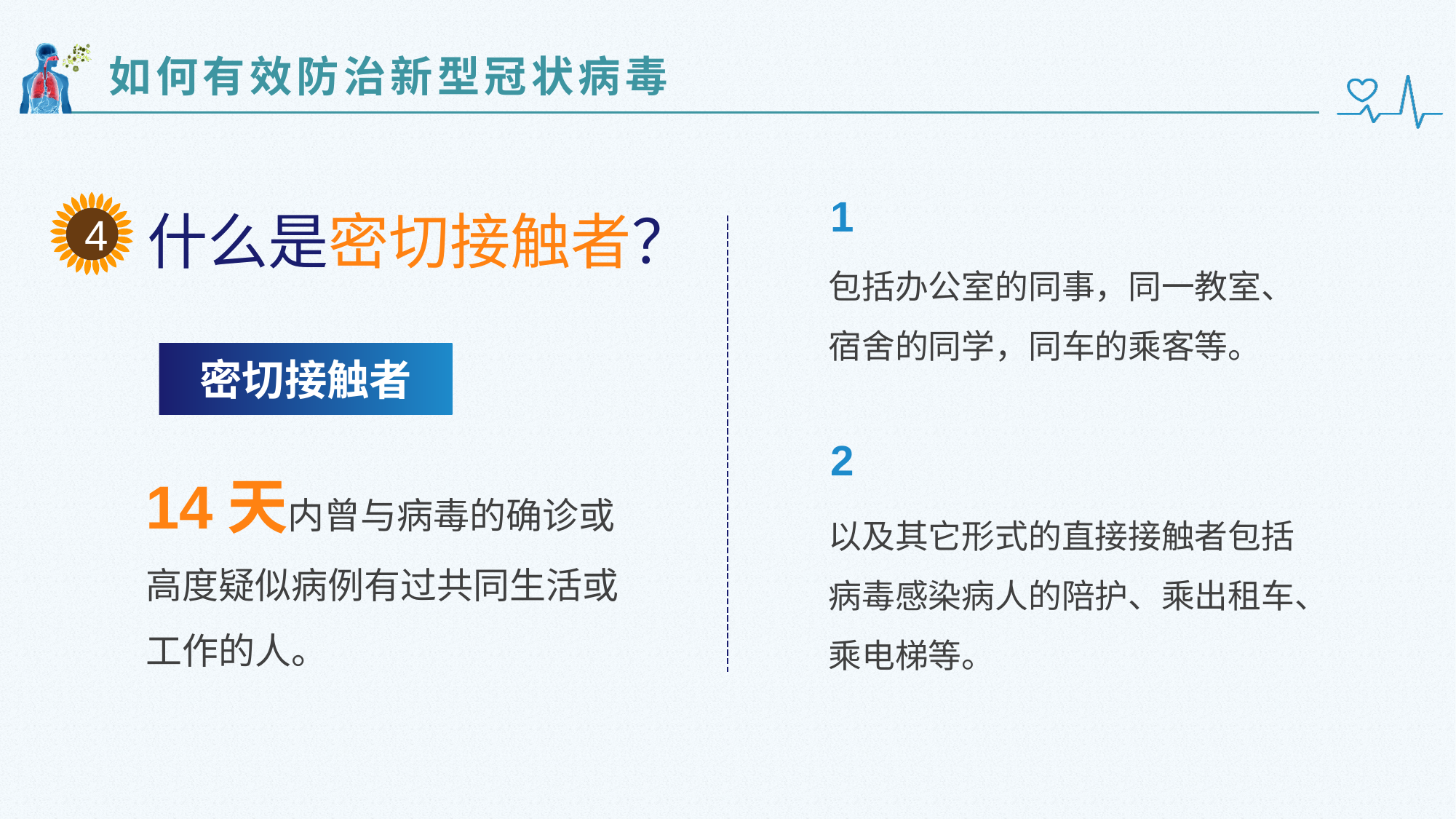

如何有效防治新型冠状病毒
1

4
什么是密切接触者？
包括办公室的同事，同一教室、宿舍的同学，同车的乘客等。
密切接触者
14天内曾与病毒的确诊或高度疑似病例有过共同生活或工作的人。
2
以及其它形式的直接接触者包括病毒感染病人的陪护、乘出租车、乘电梯等。